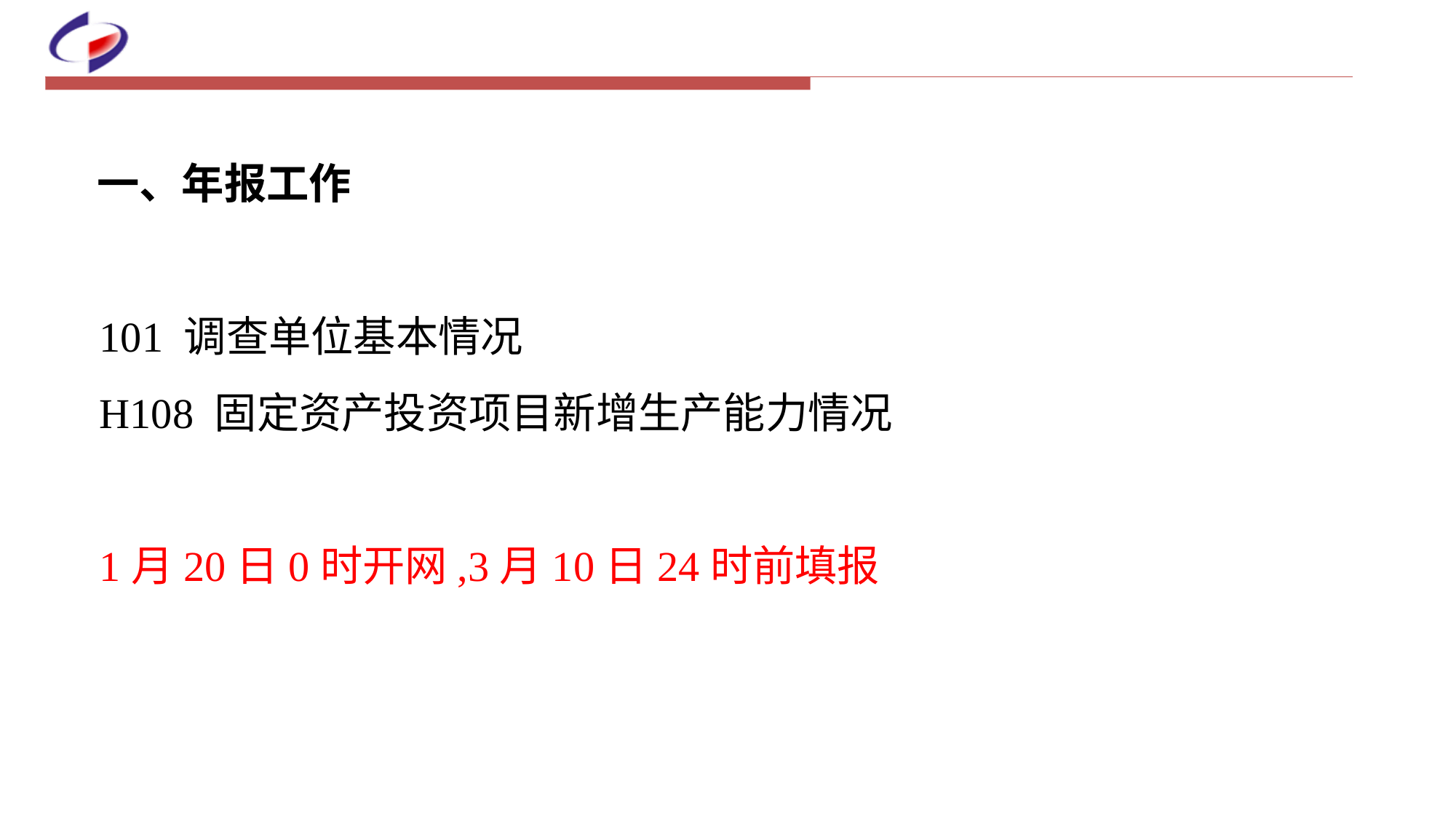

一、年报工作

   101 调查单位基本情况
   H108 固定资产投资项目新增生产能力情况

   1月20日0时开网,3月10日24时前填报